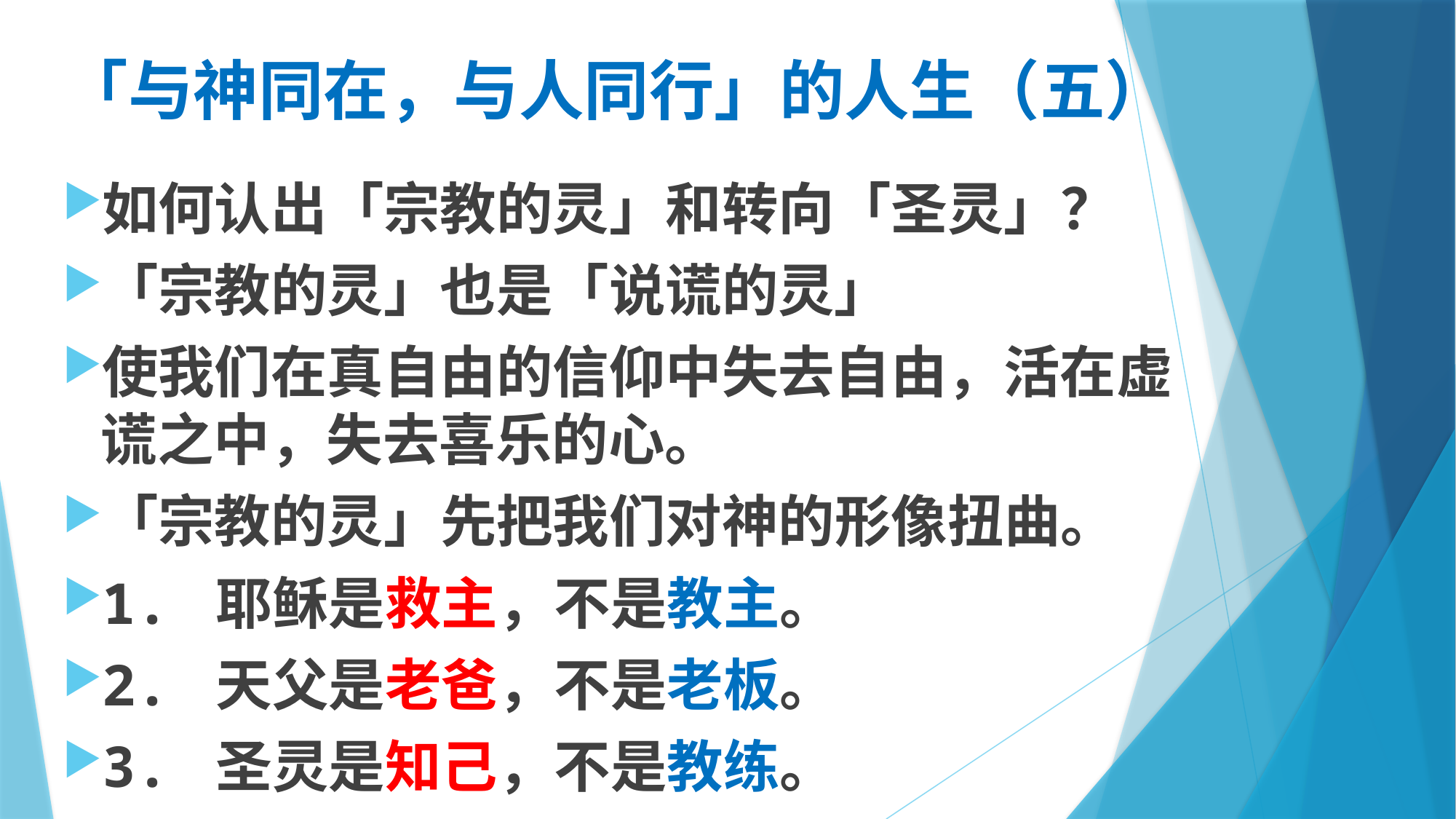

# 「与神同在，与人同行」的人生（五）
如何认出「宗教的灵」和转向「圣灵」？
「宗教的灵」也是「说谎的灵」
使我们在真自由的信仰中失去自由，活在虚谎之中，失去喜乐的心。
「宗教的灵」先把我们对神的形像扭曲。
1. 耶稣是救主，不是教主。
2. 天父是老爸，不是老板。
3. 圣灵是知己，不是教练。